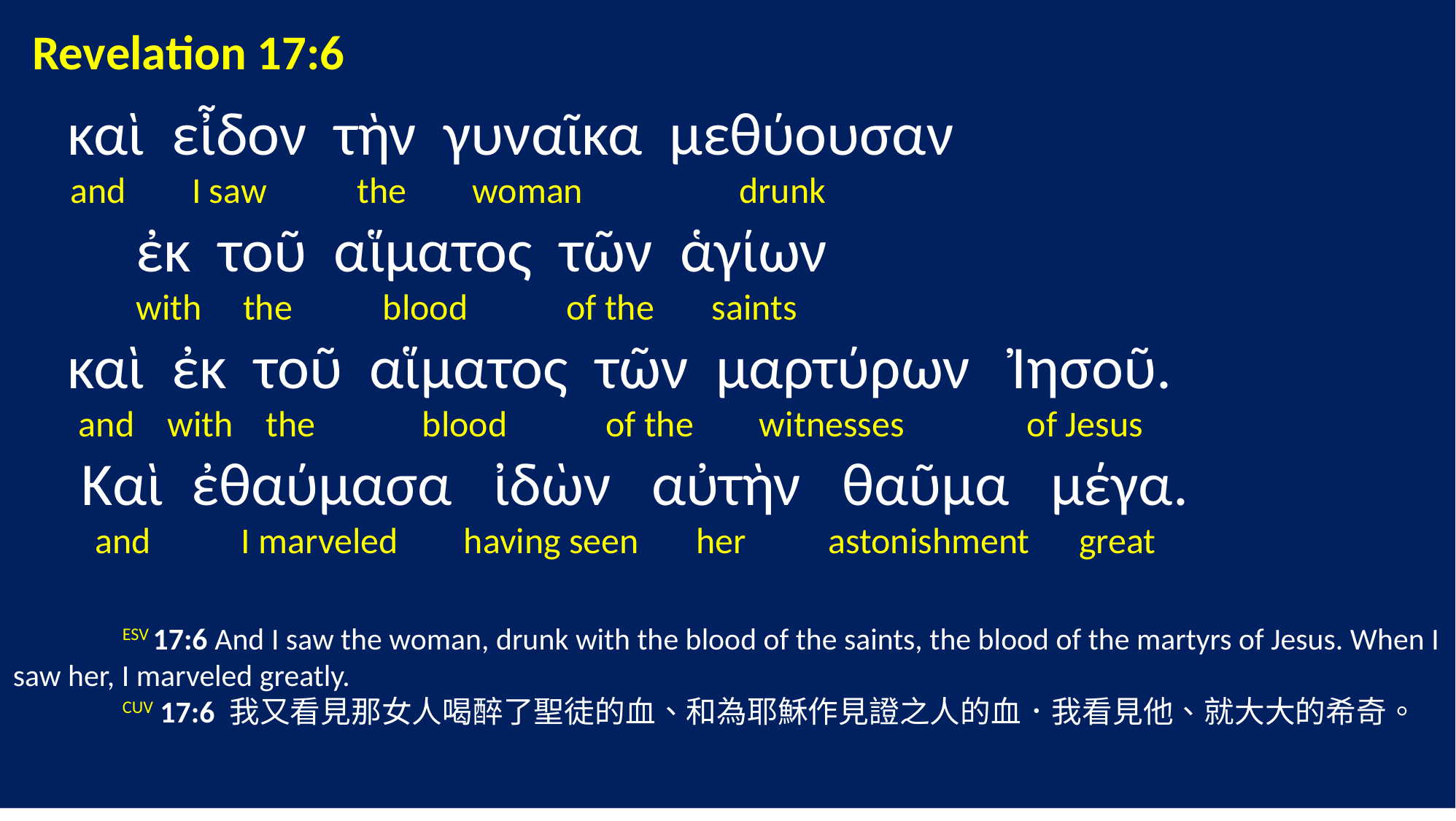

Revelation 17:6

    καὶ  εἶδον  τὴν  γυναῖκα  μεθύουσαν
       and        I saw           the        woman                   drunk
         ἐκ  τοῦ  αἵματος  τῶν  ἁγίων
               with     the           blood            of the       saints
    καὶ  ἐκ  τοῦ  αἵματος  τῶν  μαρτύρων   Ἰησοῦ.
        and    with    the             blood            of the        witnesses               of Jesus
     Καὶ  ἐθαύμασα   ἰδὼν   αὐτὴν   θαῦμα   μέγα.
          and           I marveled        having seen       her          astonishment      great

	ESV 17:6 And I saw the woman, drunk with the blood of the saints, the blood of the martyrs of Jesus. When I saw her, I marveled greatly.
	CUV 17:6 我又看見那女人喝醉了聖徒的血、和為耶穌作見證之人的血．我看見他、就大大的希奇。